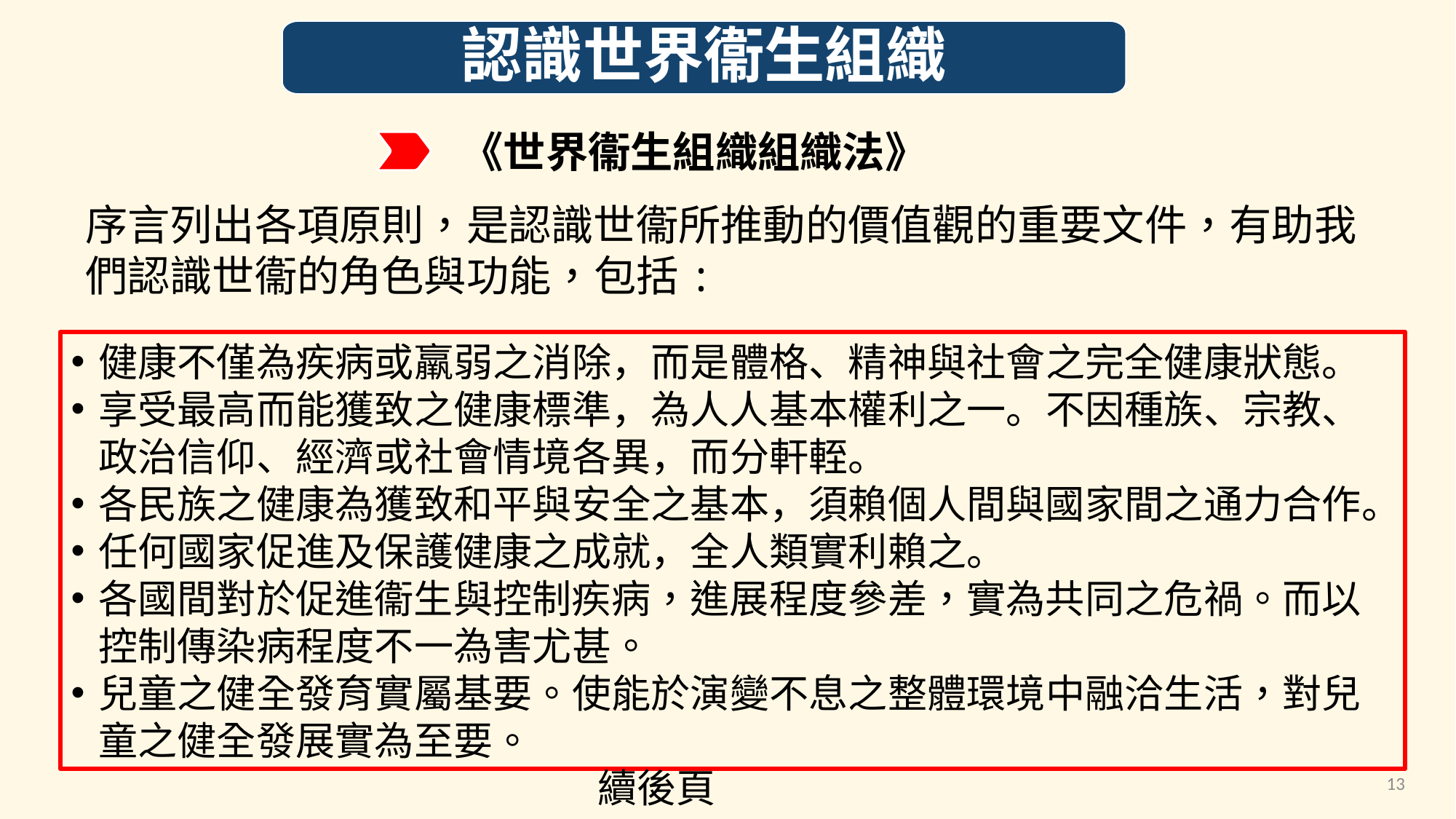

認識世界衞生組織
《世界衞生組織組織法》

序言列出各項原則，是認識世衞所推動的價值觀的重要文件，有助我們認識世衞的角色與功能，包括:
健康不僅為疾病或羸弱之消除，而是體格、精神與社會之完全健康狀態。
享受最高而能獲致之健康標準，為人人基本權利之一。不因種族、宗教、政治信仰、經濟或社會情境各異，而分軒輊。
各民族之健康為獲致和平與安全之基本，須賴個人間與國家間之通力合作。
任何國家促進及保護健康之成就，全人類實利賴之。
各國間對於促進衞生與控制疾病，進展程度參差，實為共同之危禍。而以控制傳染病程度不一為害尤甚。
兒童之健全發育實屬基要。使能於演變不息之整體環境中融洽生活，對兒童之健全發展實為至要。
                                                          續後頁